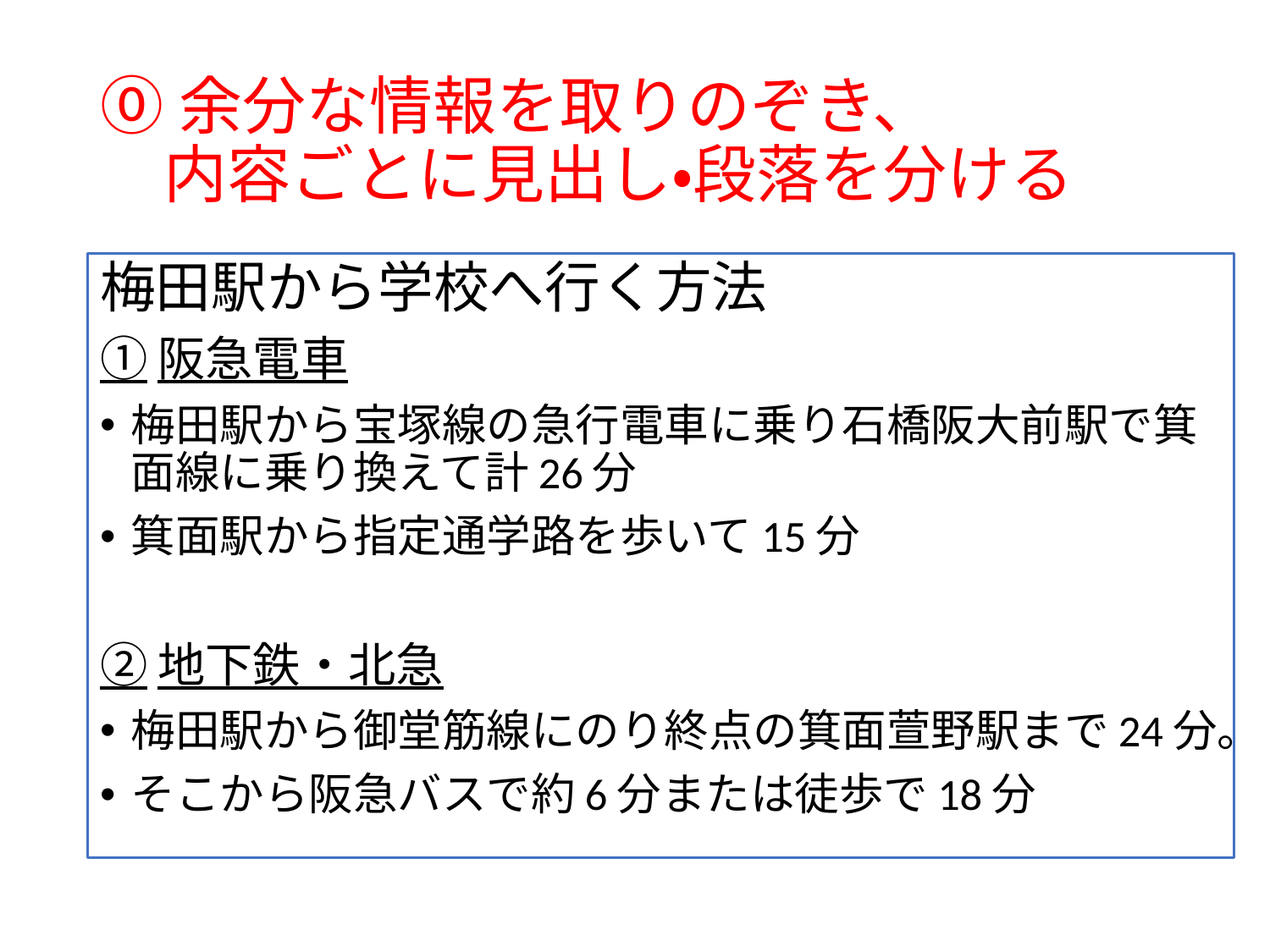

# ⓪余分な情報を取りのぞき、 　内容ごとに見出し・段落を分ける
梅田駅から学校へ行く方法
①阪急電車
梅田駅から宝塚線の急行電車に乗り石橋阪大前駅で箕面線に乗り換えて計26分
箕面駅から指定通学路を歩いて15分

②地下鉄・北急
梅田駅から御堂筋線にのり終点の箕面萱野駅まで24分。
そこから阪急バスで約6分または徒歩で18分